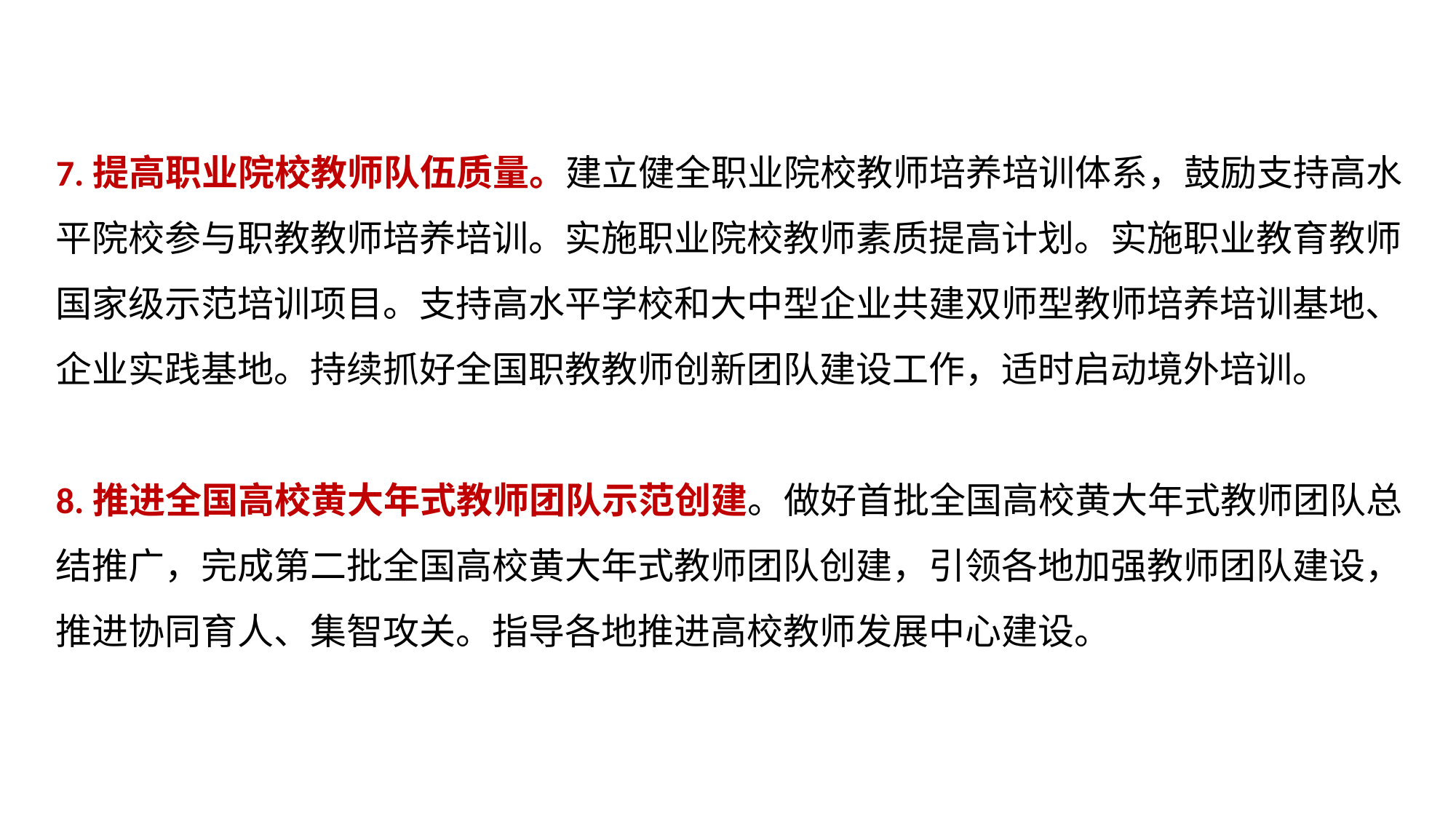

7.提高职业院校教师队伍质量。建立健全职业院校教师培养培训体系，鼓励支持高水平院校参与职教教师培养培训。实施职业院校教师素质提高计划。实施职业教育教师国家级示范培训项目。支持高水平学校和大中型企业共建双师型教师培养培训基地、企业实践基地。持续抓好全国职教教师创新团队建设工作，适时启动境外培训。

8.推进全国高校黄大年式教师团队示范创建。做好首批全国高校黄大年式教师团队总结推广，完成第二批全国高校黄大年式教师团队创建，引领各地加强教师团队建设，推进协同育人、集智攻关。指导各地推进高校教师发展中心建设。